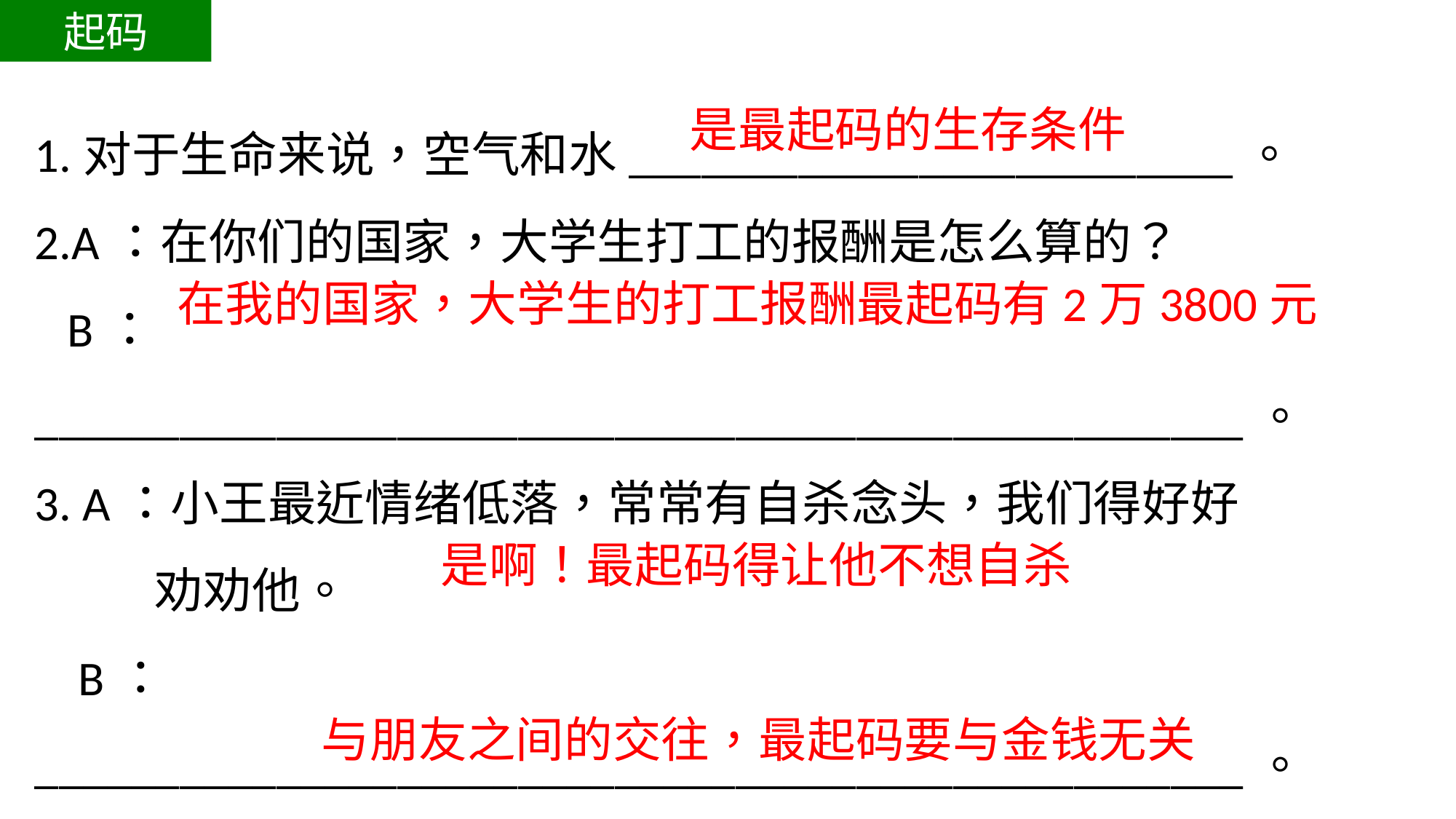

起码
1.对于生命来说，空气和水_________________________。
2.A：在你们的国家，大学生打工的报酬是怎么算的？
   B：__________________________________________________。
3. A：小王最近情绪低落，常常有自杀念头，我们得好好
           劝劝他。
    B：__________________________________________________。
4. A：你说说朋友之间的交往最需要注意什么？
    B：__________________________________________________。
是最起码的生存条件
在我的国家，大学生的打工报酬最起码有2万3800元
是啊！最起码得让他不想自杀
与朋友之间的交往，最起码要与金钱无关